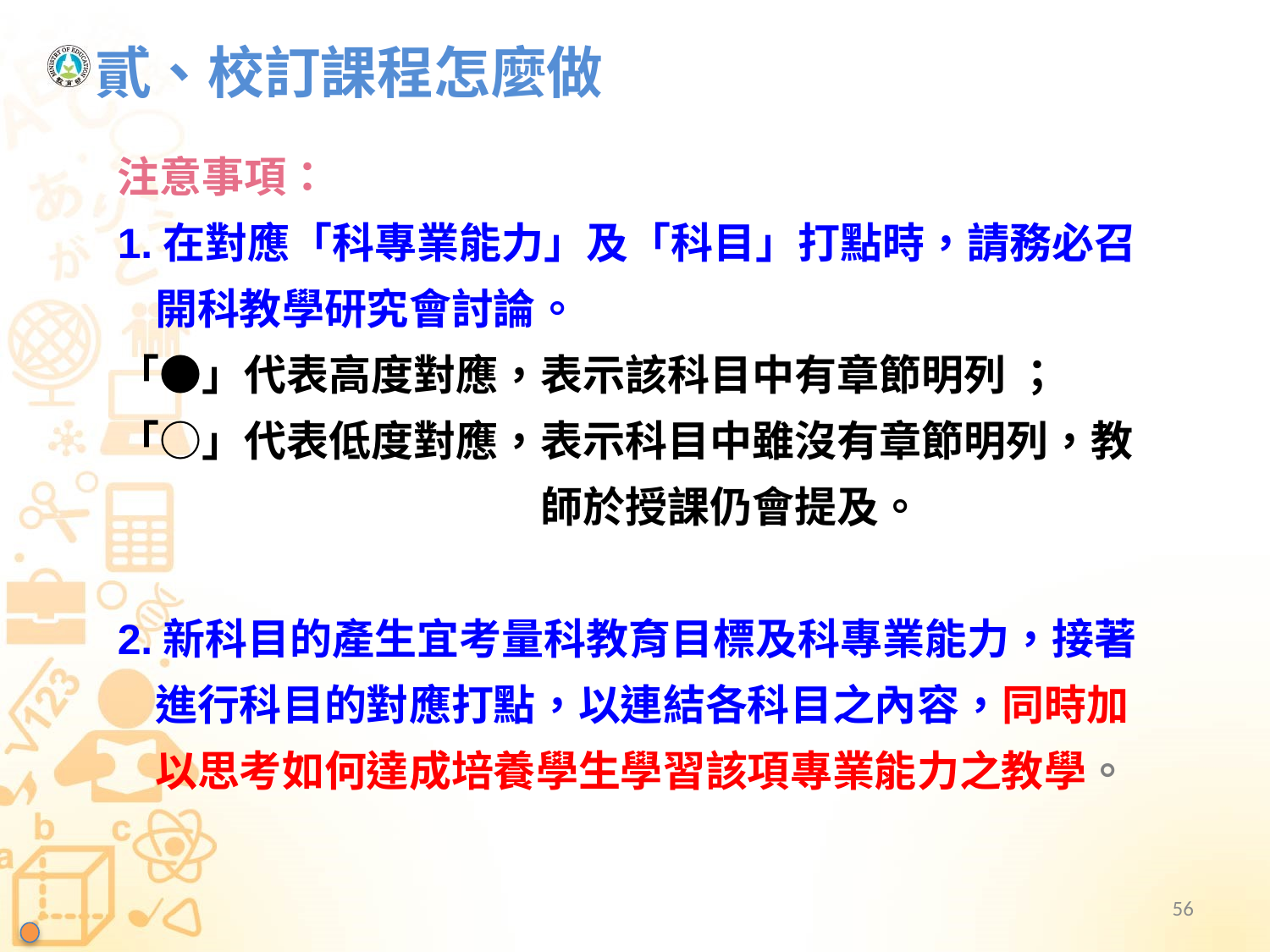

貳、校訂課程怎麼做
注意事項：
1.在對應「科專業能力」及「科目」打點時，請務必召開科教學研究會討論。
「●」代表高度對應，表示該科目中有章節明列 ；
「○」代表低度對應，表示科目中雖沒有章節明列，教師於授課仍會提及。

2.新科目的產生宜考量科教育目標及科專業能力，接著進行科目的對應打點，以連結各科目之內容，同時加以思考如何達成培養學生學習該項專業能力之教學。
56